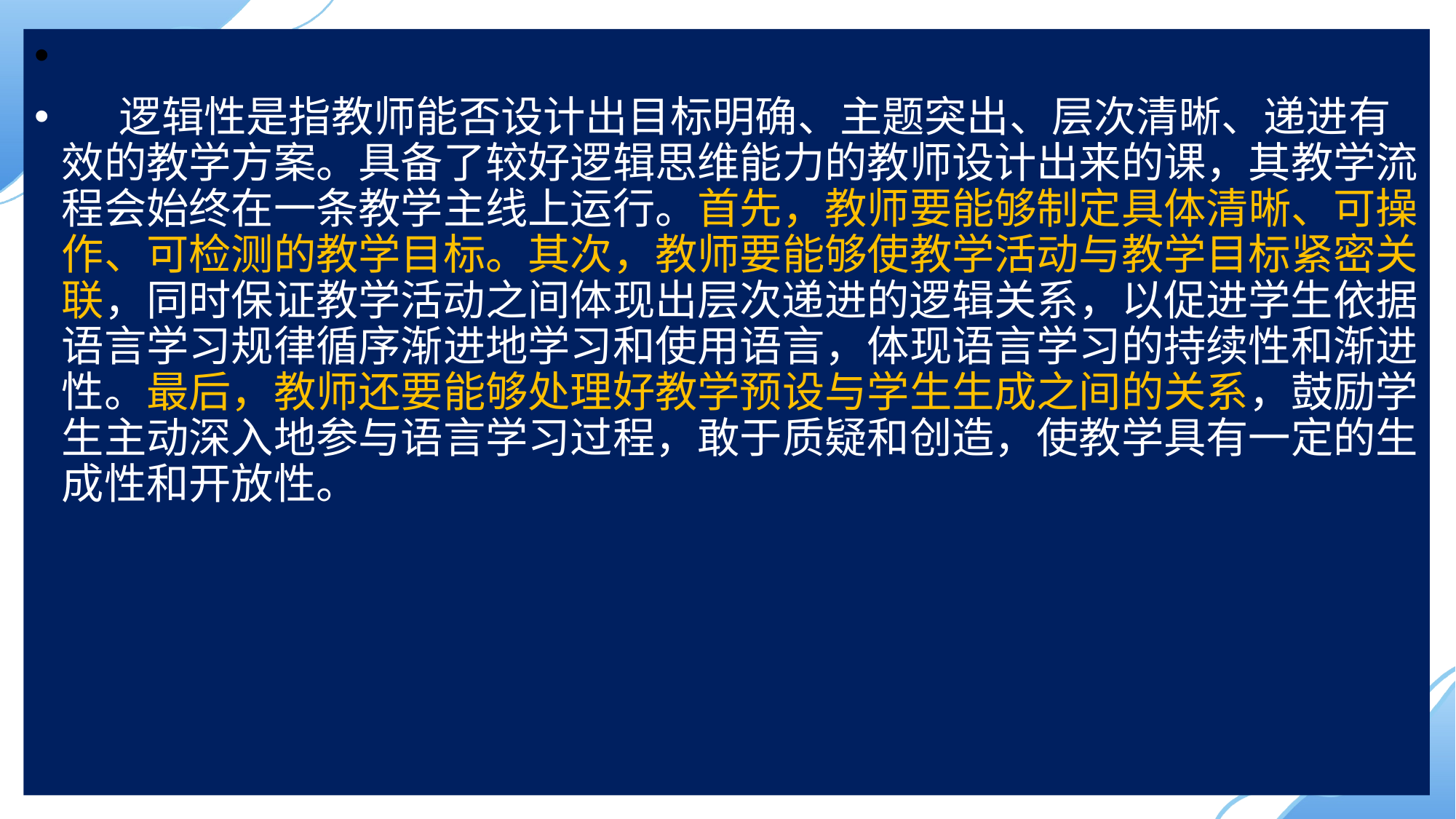

逻辑性是指教师能否设计出目标明确、主题突出、层次清晰、递进有效的教学方案。具备了较好逻辑思维能力的教师设计出来的课，其教学流程会始终在一条教学主线上运行。首先，教师要能够制定具体清晰、可操作、可检测的教学目标。其次，教师要能够使教学活动与教学目标紧密关联，同时保证教学活动之间体现出层次递进的逻辑关系，以促进学生依据语言学习规律循序渐进地学习和使用语言，体现语言学习的持续性和渐进性。最后，教师还要能够处理好教学预设与学生生成之间的关系，鼓励学生主动深入地参与语言学习过程，敢于质疑和创造，使教学具有一定的生成性和开放性。